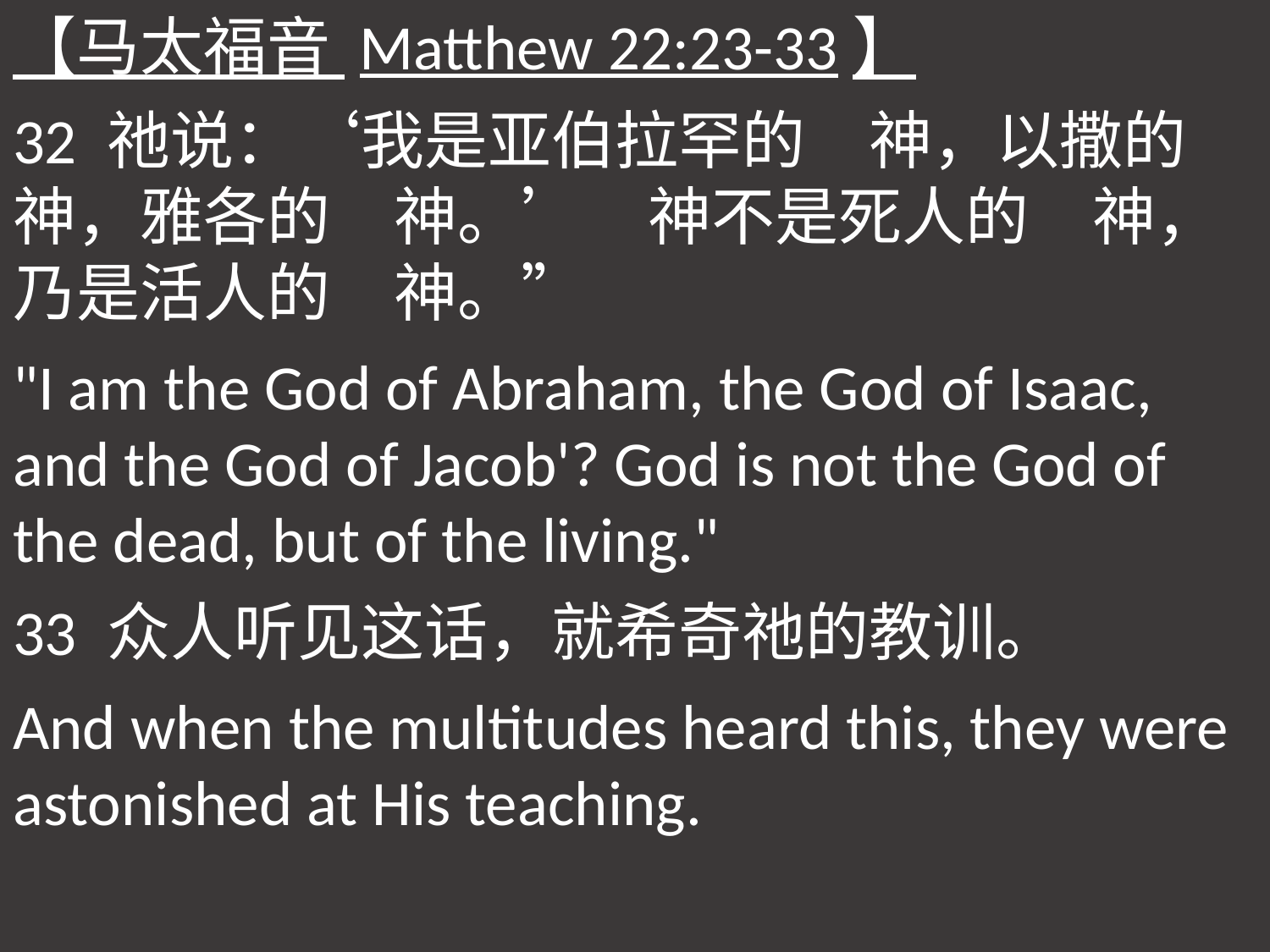

【马太福音 Matthew 22:23-33】
32 祂说：‘我是亚伯拉罕的　神，以撒的　神，雅各的　神。’　神不是死人的　神，乃是活人的　神。”
"I am the God of Abraham, the God of Isaac, and the God of Jacob'? God is not the God of the dead, but of the living."
33 众人听见这话，就希奇祂的教训。
And when the multitudes heard this, they were astonished at His teaching.